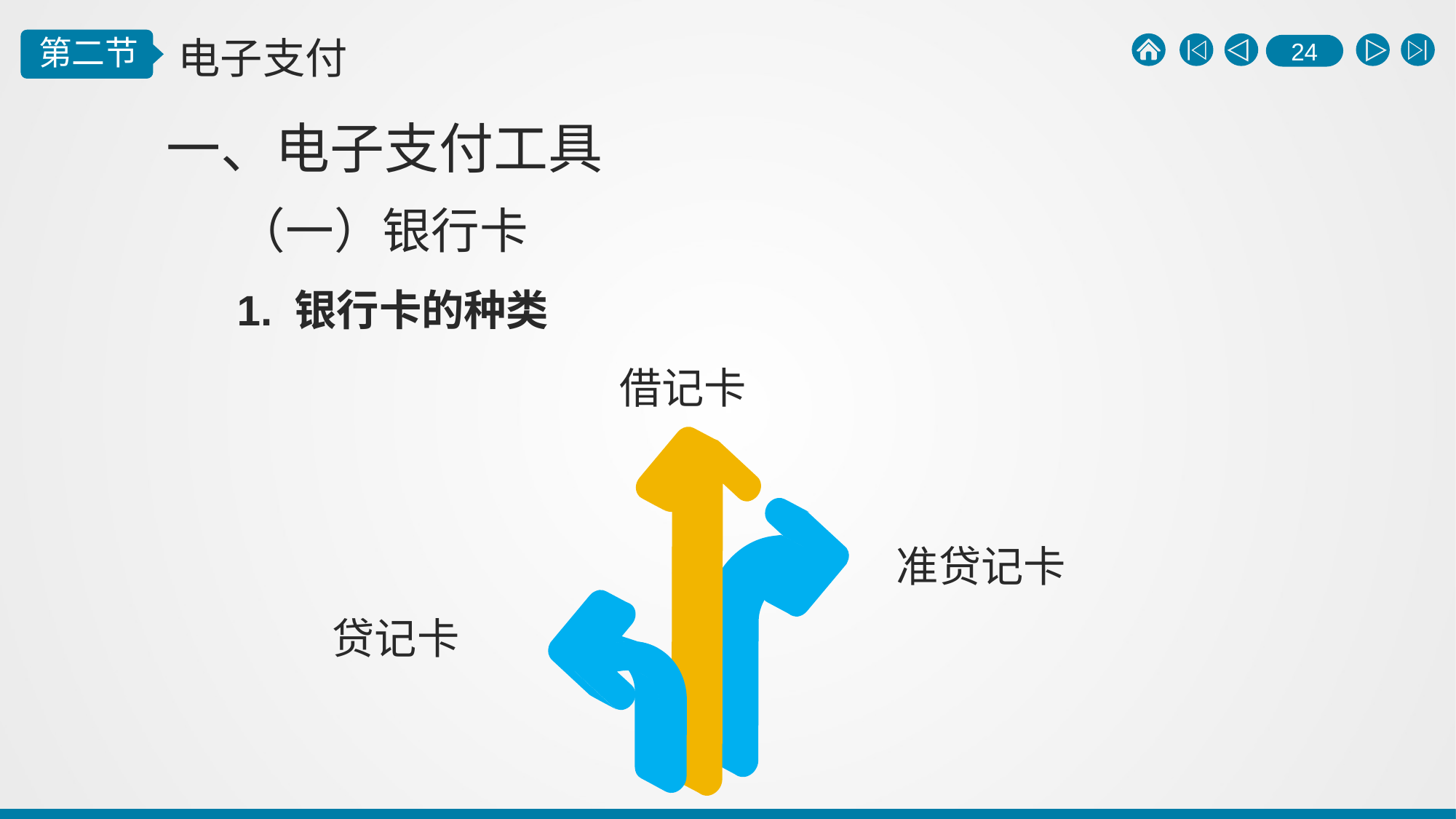

一、电子支付工具
（一）银行卡
1. 银行卡的种类
借记卡

准贷记卡

贷记卡